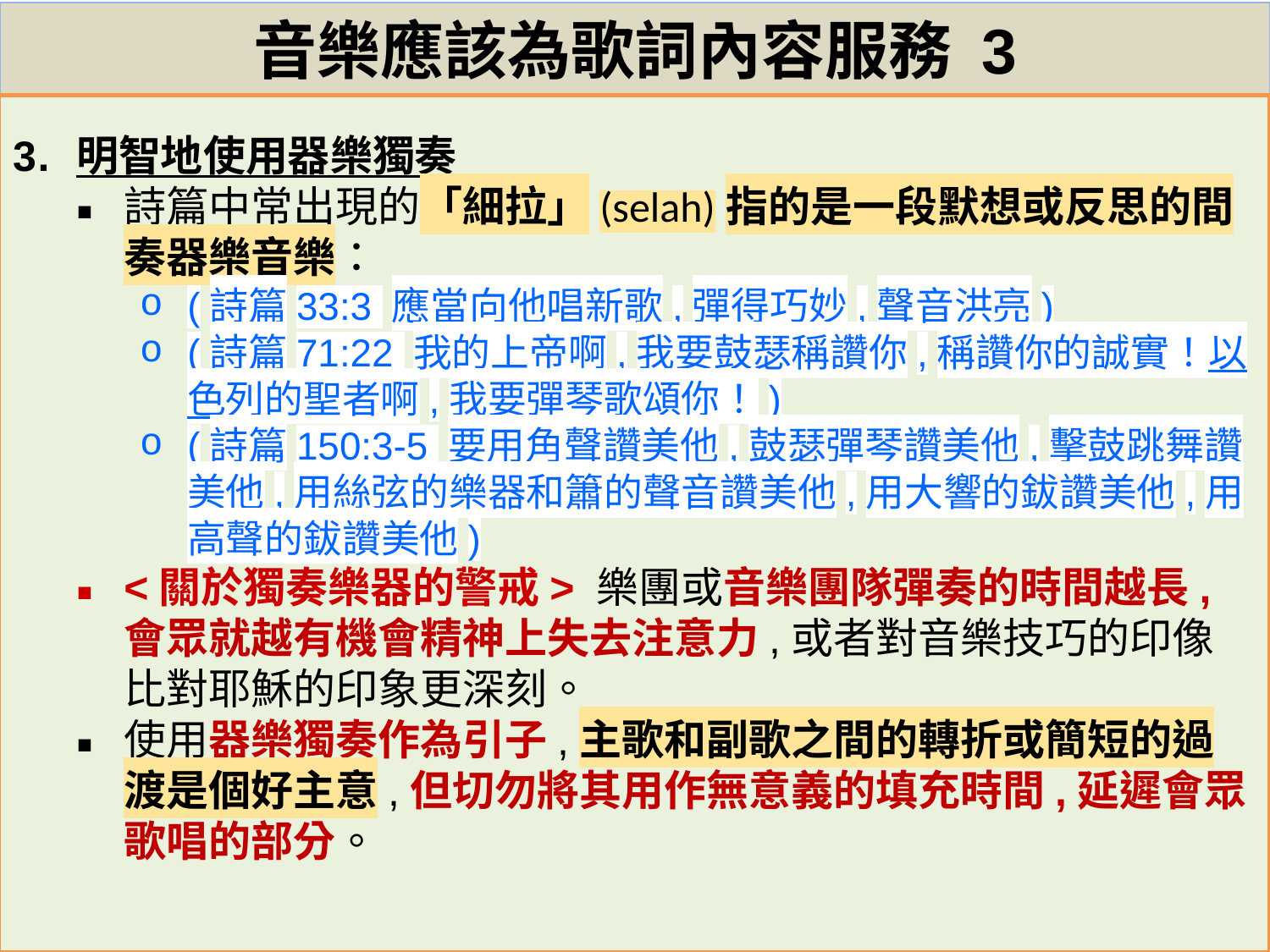

# 音樂應該為歌詞內容服務 3

明智地使用器樂獨奏
詩篇中常出現的「細拉」(selah)指的是一段默想或反思的間奏器樂音樂：
(詩篇33:3 應當向他唱新歌,彈得巧妙,聲音洪亮)
(詩篇71:22 我的上帝啊,我要鼓瑟稱讚你,稱讚你的誠實！以色列的聖者啊,我要彈琴歌頌你！)
(詩篇150:3-5 要用角聲讚美他,鼓瑟彈琴讚美他,擊鼓跳舞讚美他,用絲弦的樂器和簫的聲音讚美他,用大響的鈸讚美他,用高聲的鈸讚美他)
<關於獨奏樂器的警戒> 樂團或音樂團隊彈奏的時間越長,會眾就越有機會精神上失去注意力,或者對音樂技巧的印像比對耶穌的印象更深刻。
使用器樂獨奏作為引子,主歌和副歌之間的轉折或簡短的過渡是個好主意,但切勿將其用作無意義的填充時間,延遲會眾歌唱的部分。